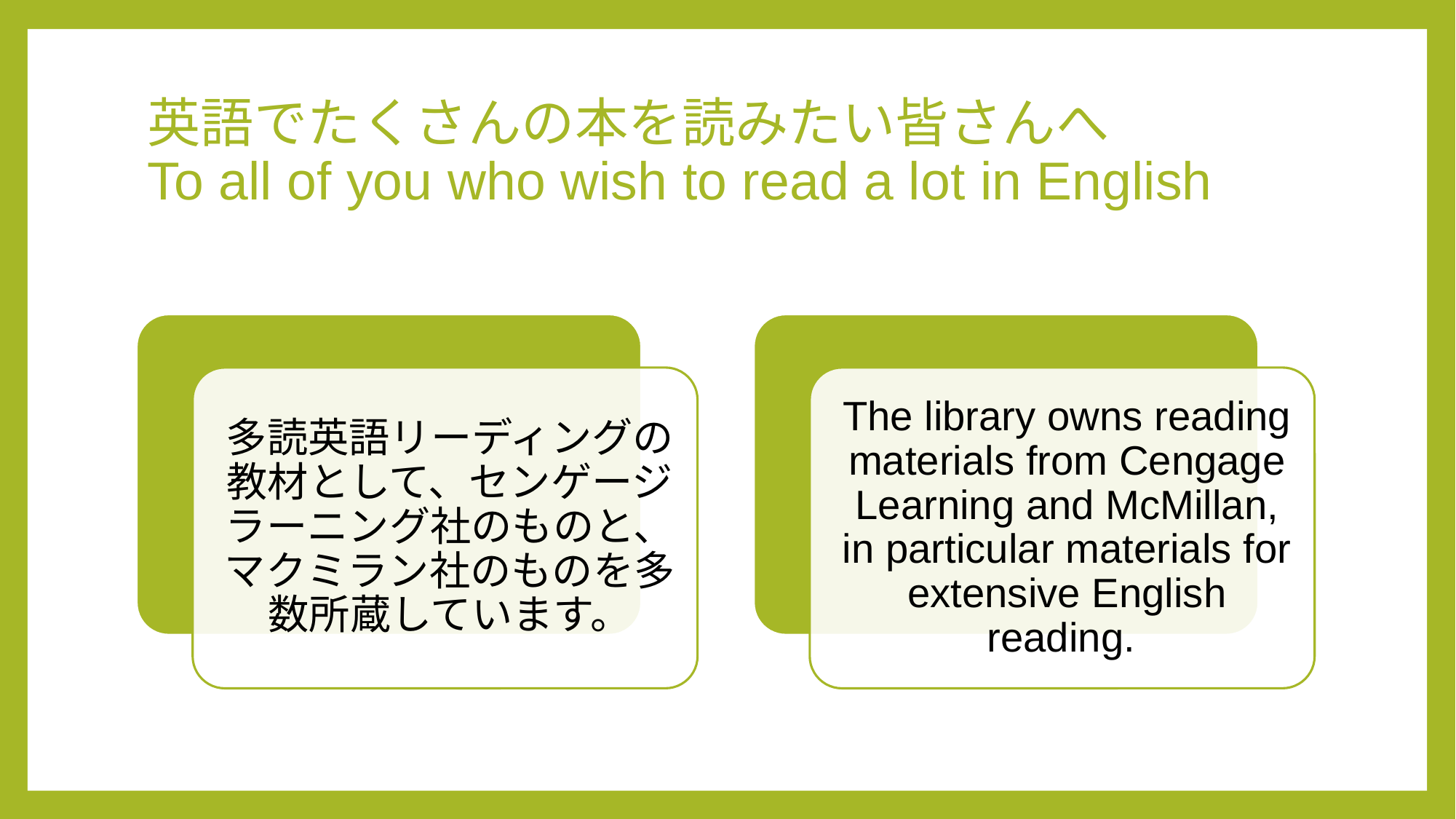

# 英語でたくさんの本を読みたい皆さんへ To all of you who wish to read a lot in English
多読英語リーディングの教材として、センゲージラーニング社のものと、マクミラン社のものを多数所蔵しています。
The library owns reading materials from Cengage Learning and McMillan, in particular materials for extensive English reading.